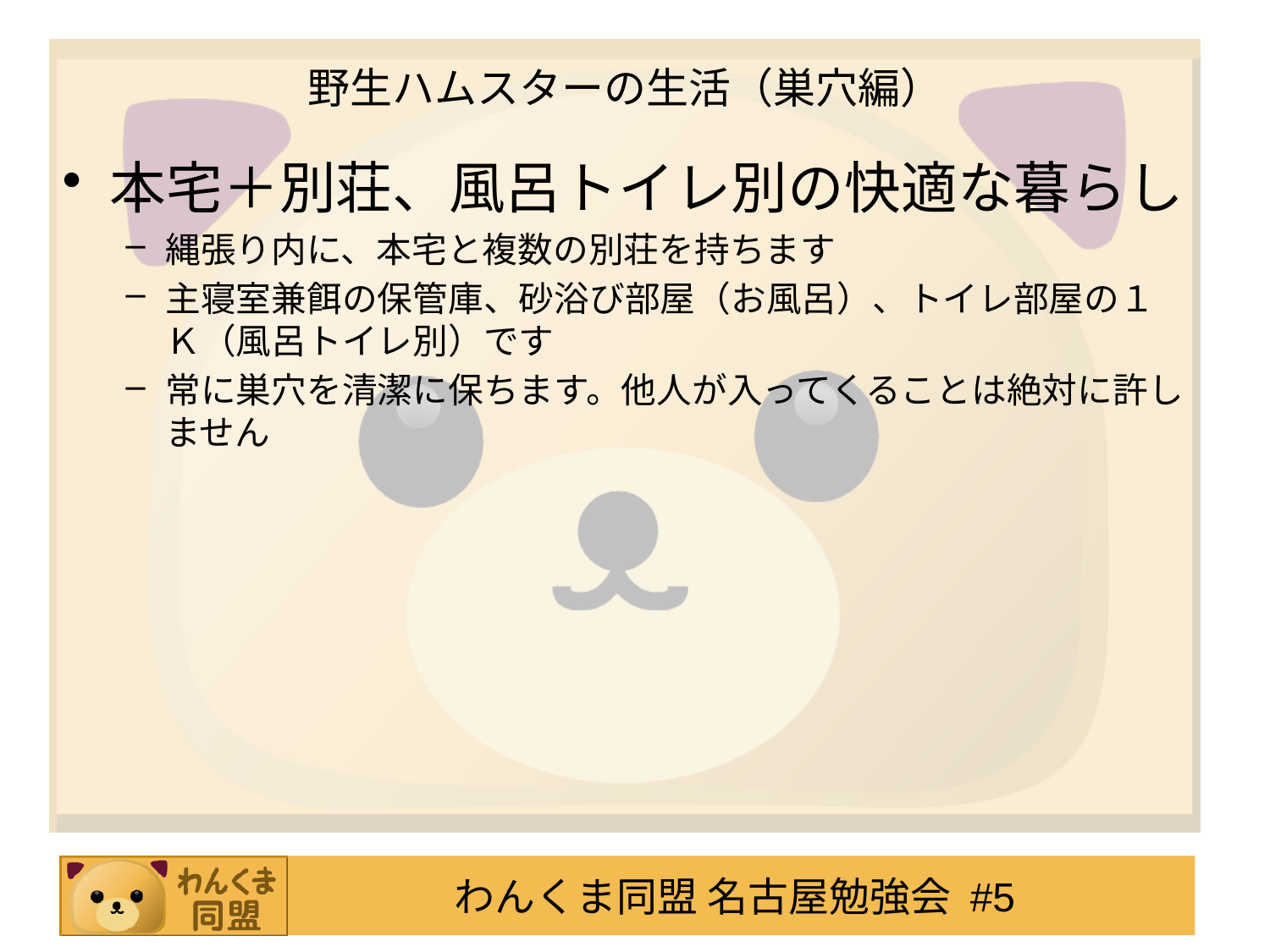

# 野生ハムスターの生活（巣穴編）
本宅＋別荘、風呂トイレ別の快適な暮らし
縄張り内に、本宅と複数の別荘を持ちます
主寝室兼餌の保管庫、砂浴び部屋（お風呂）、トイレ部屋の１Ｋ（風呂トイレ別）です
常に巣穴を清潔に保ちます。他人が入ってくることは絶対に許しません